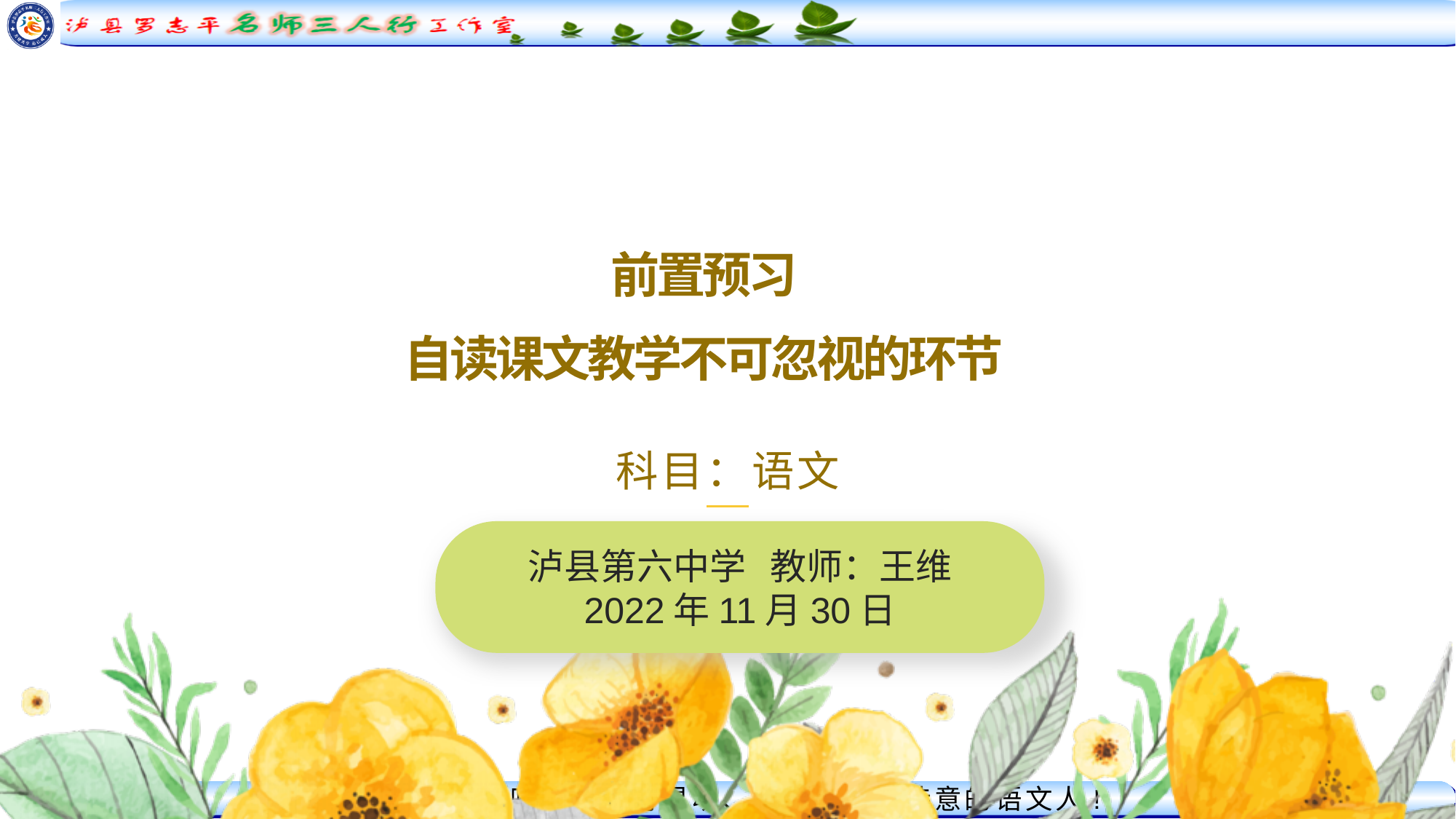

# 前置预习
自读课文教学不可忽视的环节
科目：语文
泸县第六中学   教师：王维
2022年11月30日